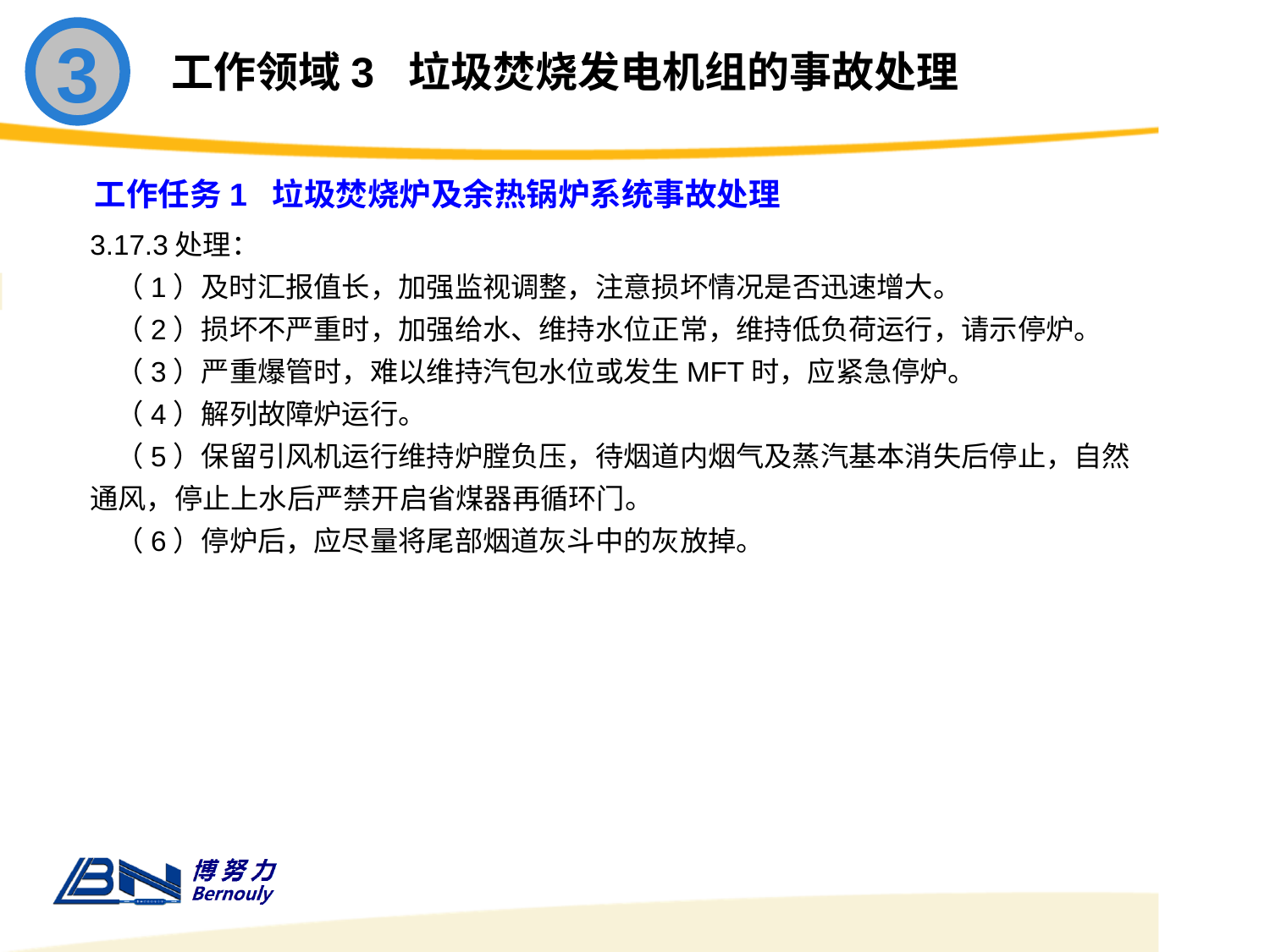

3
工作领域3  垃圾焚烧发电机组的事故处理
工作任务1  垃圾焚烧炉及余热锅炉系统事故处理
3.17.3处理：
   （1）及时汇报值长，加强监视调整，注意损坏情况是否迅速增大。
   （2）损坏不严重时，加强给水、维持水位正常，维持低负荷运行，请示停炉。
   （3）严重爆管时，难以维持汽包水位或发生MFT时，应紧急停炉。
   （4）解列故障炉运行。
   （5）保留引风机运行维持炉膛负压，待烟道内烟气及蒸汽基本消失后停止，自然通风，停止上水后严禁开启省煤器再循环门。
   （6）停炉后，应尽量将尾部烟道灰斗中的灰放掉。